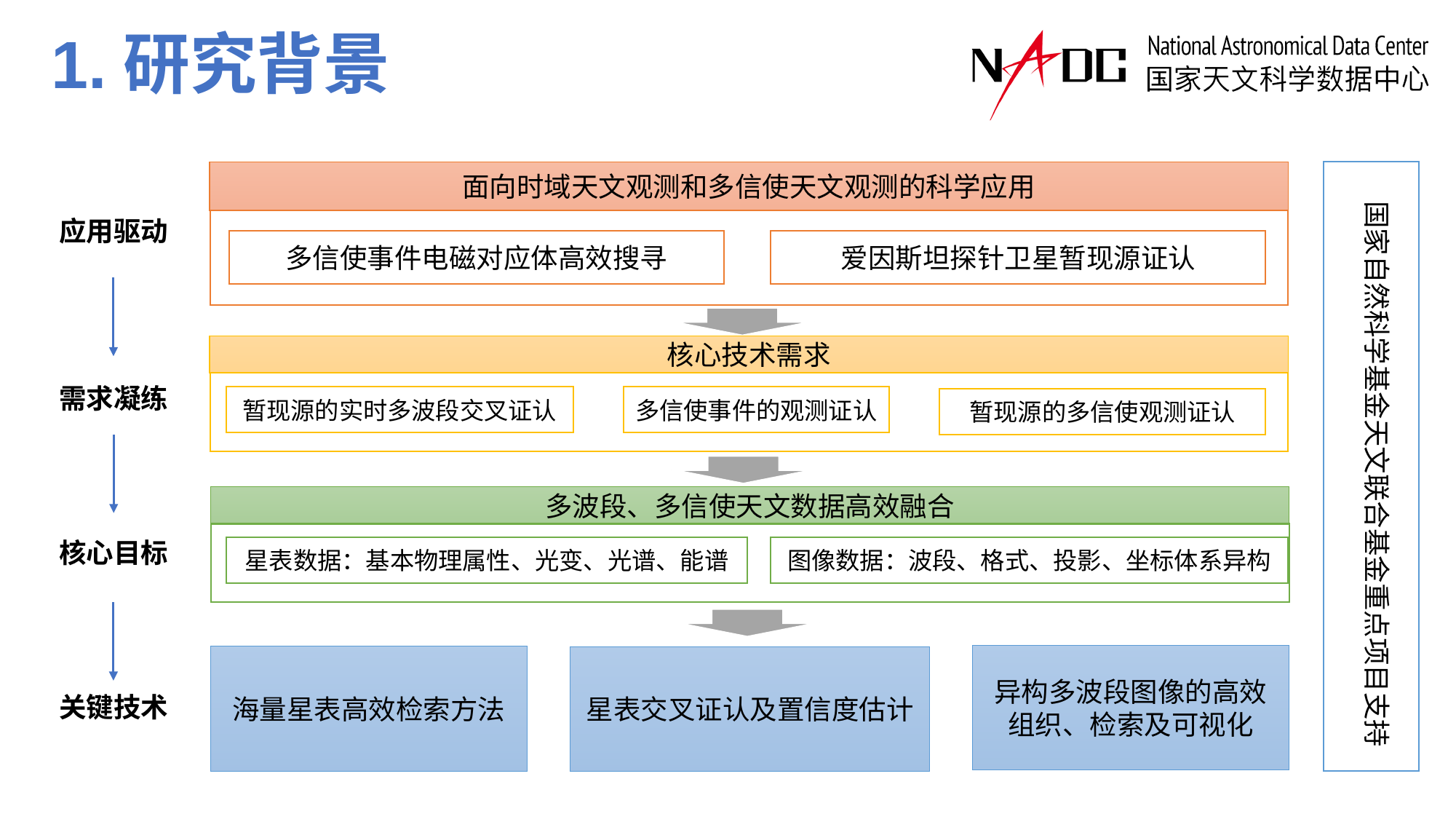

# 1.研究背景
面向时域天文观测和多信使天文观测的科学应用

国家自然科学基金天文联合基金重点项目支持
应用驱动

多信使事件电磁对应体高效搜寻
爱因斯坦探针卫星暂现源证认

核心技术需求

需求凝练
暂现源的实时多波段交叉证认
多信使事件的观测证认
暂现源的多信使观测证认

多波段、多信使天文数据高效融合

核心目标
图像数据：波段、格式、投影、坐标体系异构
星表数据：基本物理属性、光变、光谱、能谱

异构多波段图像的高效组织、检索及可视化
海量星表高效检索方法
星表交叉证认及置信度估计
关键技术